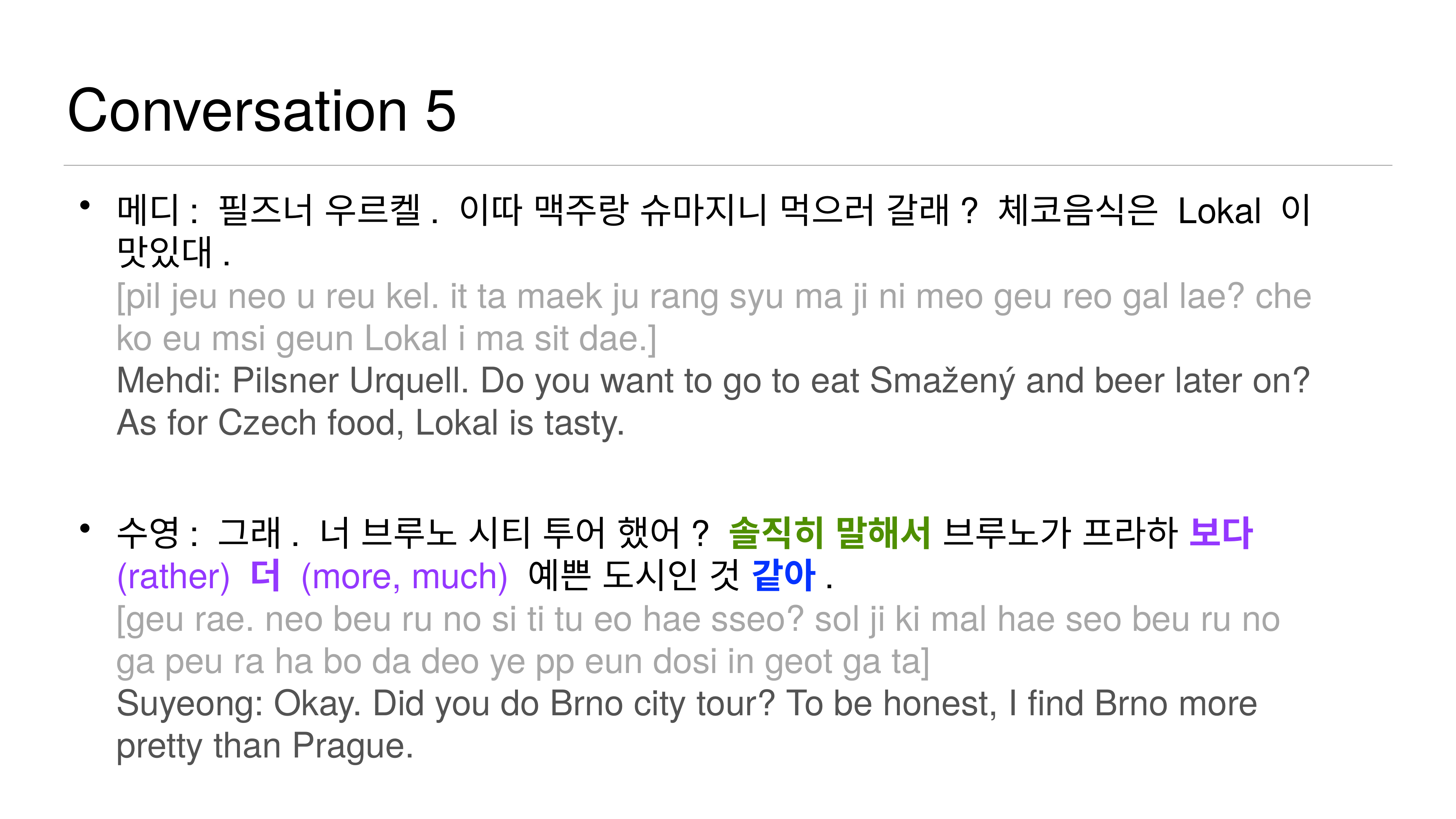

# Conversation 5
메디: 필즈너 우르켈. 이따 맥주랑 슈마지니 먹으러 갈래? 체코음식은 Lokal 이 맛있대.
[pil jeu neo u reu kel. it ta maek ju rang syu ma ji ni meo geu reo gal lae? che ko eu msi geun Lokal i ma sit dae.]
Mehdi: Pilsner Urquell. Do you want to go to eat Smažený and beer later on? As for Czech food, Lokal is tasty.

수영: 그래. 너 브루노 시티 투어 했어? 솔직히 말해서 브루노가 프라하 보다 (rather) 더 (more, much) 예쁜 도시인 것 같아.
[geu rae. neo beu ru no si ti tu eo hae sseo? sol ji ki mal hae seo beu ru no ga peu ra ha bo da deo ye pp eun dosi in geot ga ta]
Suyeong: Okay. Did you do Brno city tour? To be honest, I find Brno more pretty than Prague.